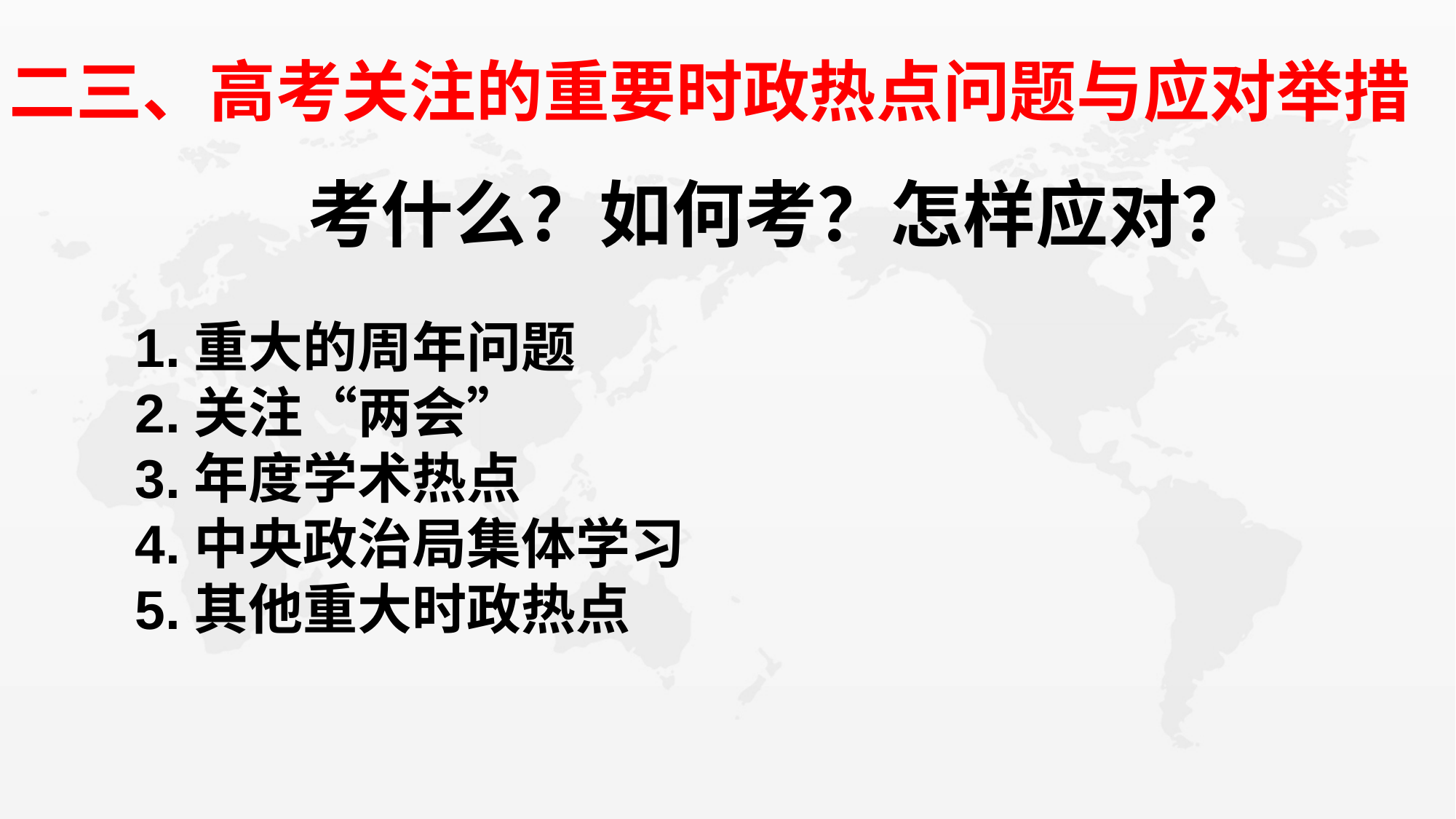

二三、高考关注的重要时政热点问题与应对举措
考什么？如何考？怎样应对？
1.重大的周年问题
2.关注“两会”
3.年度学术热点
4.中央政治局集体学习
5.其他重大时政热点